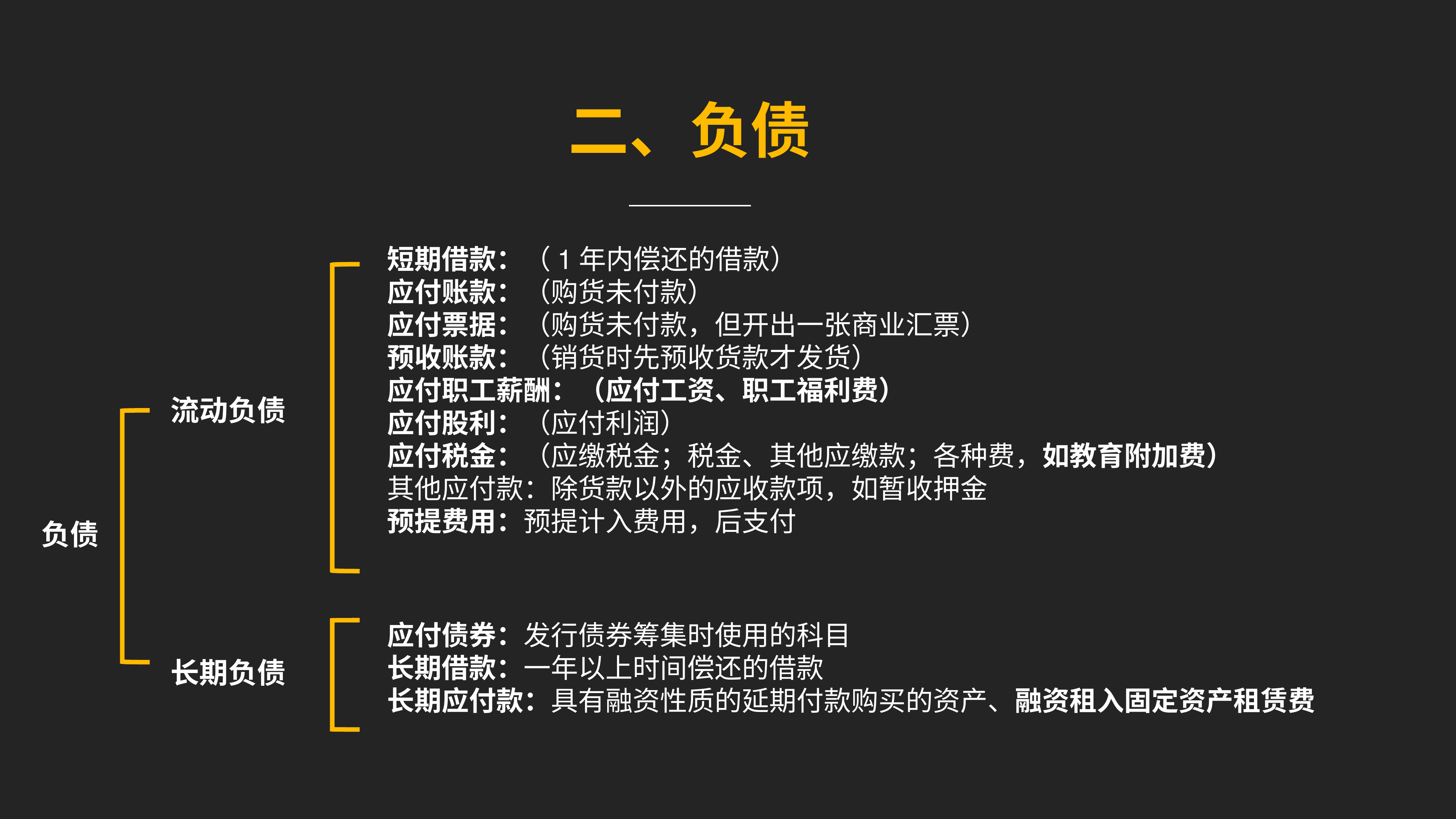

二、负债

短期借款：（1年内偿还的借款）
应付账款：（购货未付款）
应付票据：（购货未付款，但开出一张商业汇票）
预收账款：（销货时先预收货款才发货）
应付职工薪酬：（应付工资、职工福利费）
应付股利：（应付利润）
应付税金：（应缴税金；税金、其他应缴款；各种费，如教育附加费）
其他应付款：除货款以外的应收款项，如暂收押金
预提费用：预提计入费用，后支付

流动负债

负债
应付债券：发行债券筹集时使用的科目
长期借款：一年以上时间偿还的借款
长期应付款：具有融资性质的延期付款购买的资产、融资租入固定资产租赁费

长期负债